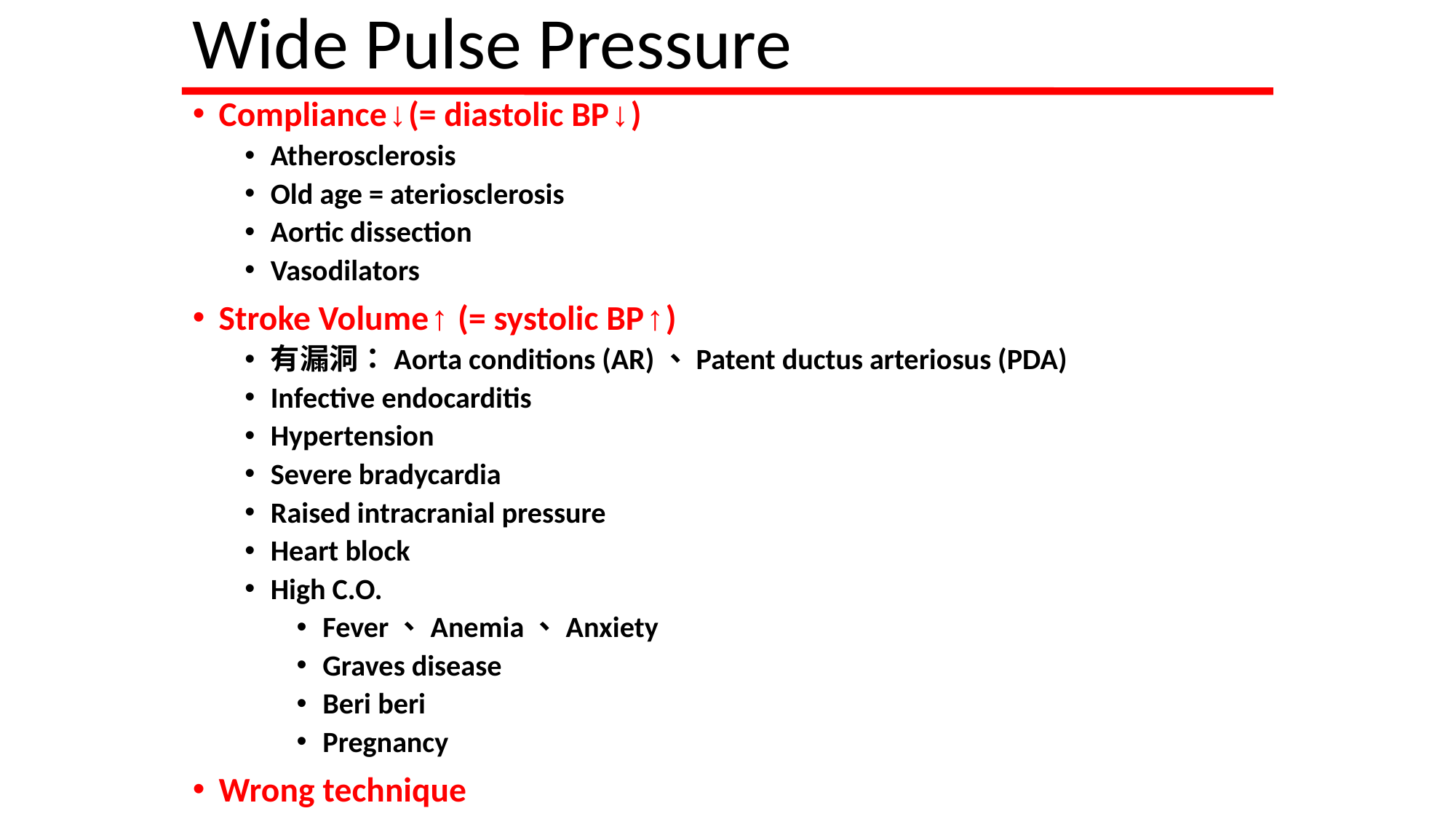

# Wide Pulse Pressure
Compliance↓(= diastolic BP↓)
Atherosclerosis
Old age = ateriosclerosis
Aortic dissection
Vasodilators
Stroke Volume↑ (= systolic BP↑)
有漏洞：Aorta conditions (AR)、Patent ductus arteriosus (PDA)
Infective endocarditis
Hypertension
Severe bradycardia
Raised intracranial pressure
Heart block
High C.O.
Fever、Anemia、Anxiety
Graves disease
Beri beri
Pregnancy
Wrong technique